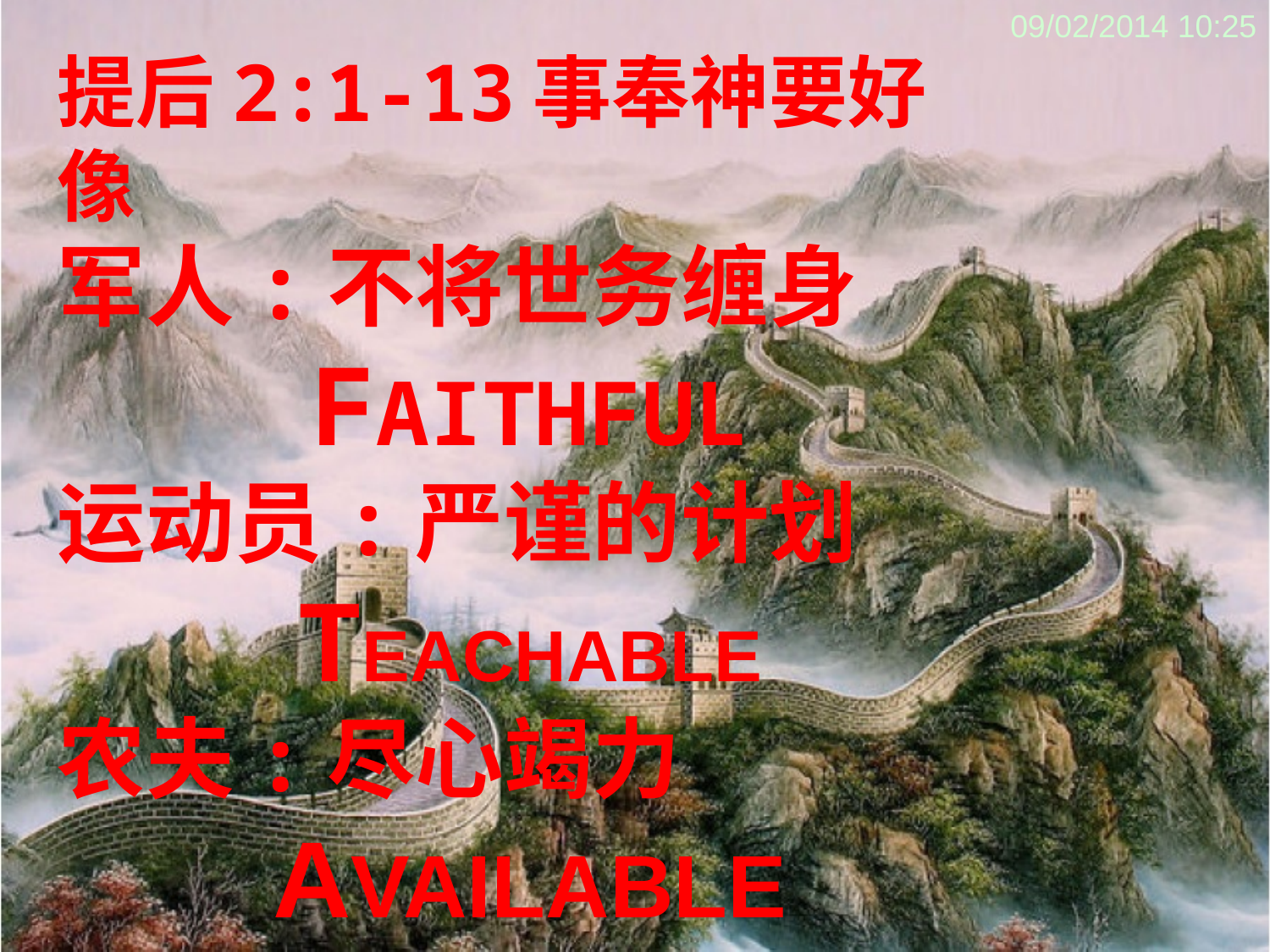

09/02/2014 10:25
提后2:1-13事奉神要好像
军人:不将世务缠身
FAITHFUL
运动员:严谨的计划
TEACHABLE
农夫:尽心竭力
AVAILABLE